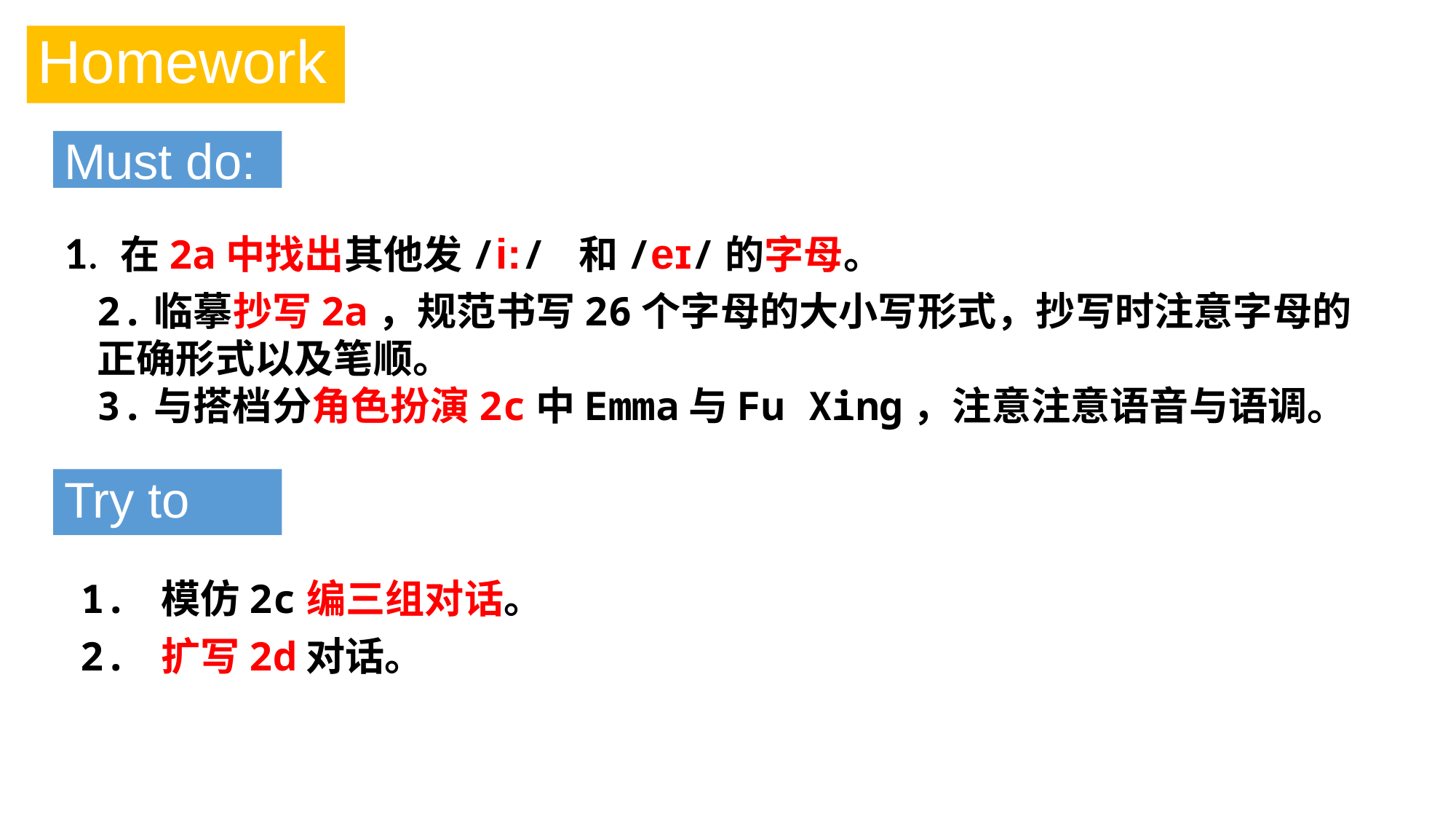

Homework
Must do:
1. 在2a中找出其他发/i:/ 和/eɪ/的字母。
2.临摹抄写2a，规范书写26个字母的大小写形式，抄写时注意字母的正确形式以及笔顺。
3.与搭档分角色扮演2c中Emma与Fu Xing，注意注意语音与语调。
Try to do:

1. 模仿2c编三组对话。
2. 扩写2d对话。